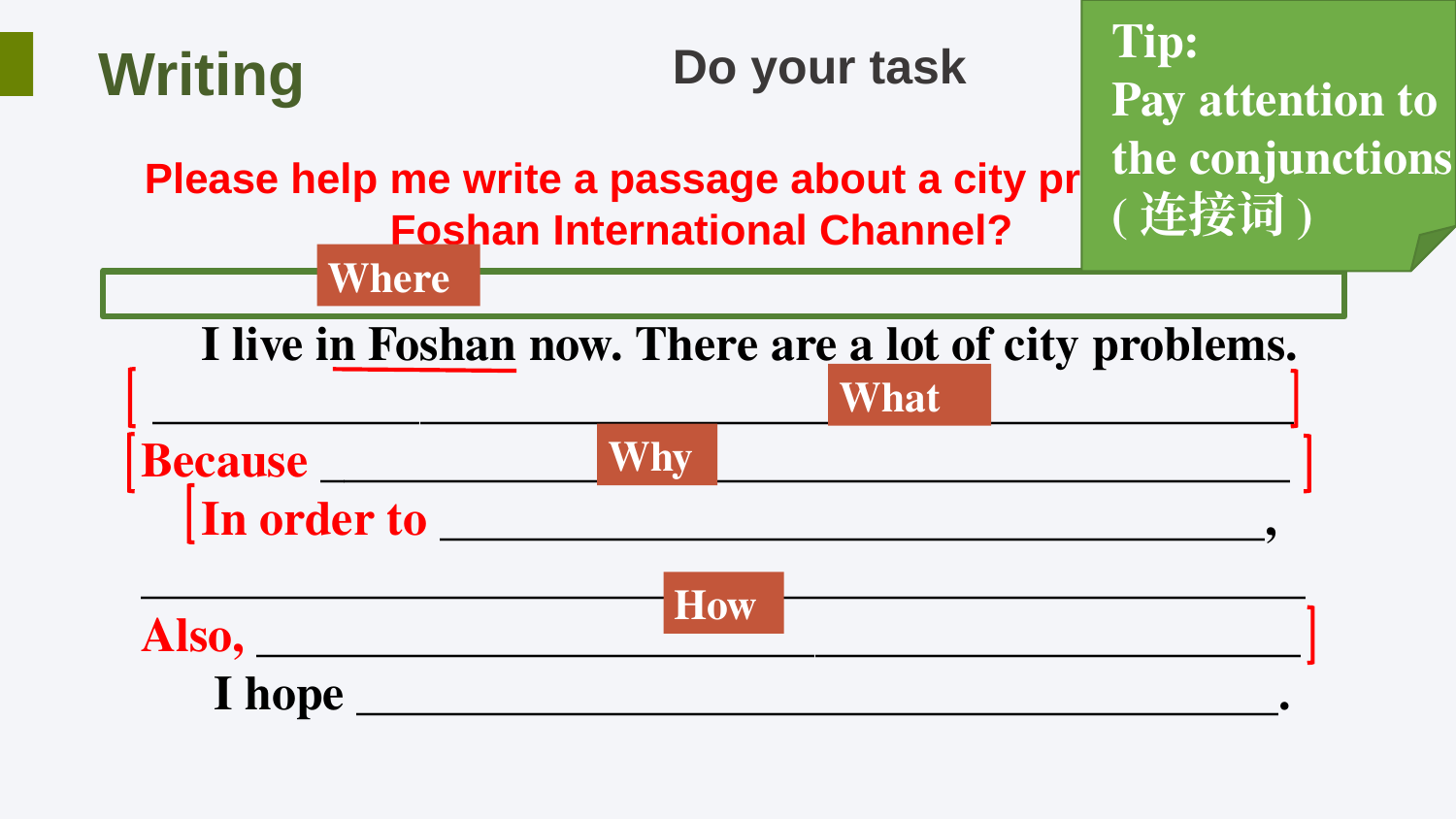

Tip:
Pay attention to the conjunctions
(连接词)
Writing
Do your task

Please help me write a passage about a city problem to Foshan International Channel?
Where

     I live in Foshan now. There are a lot of city problems.  _______________________________________________
Because ________________________________________
     In order to __________________________________, ________________________________________________
Also, ___________________________________________
      I hope ______________________________________.

What

Why

How